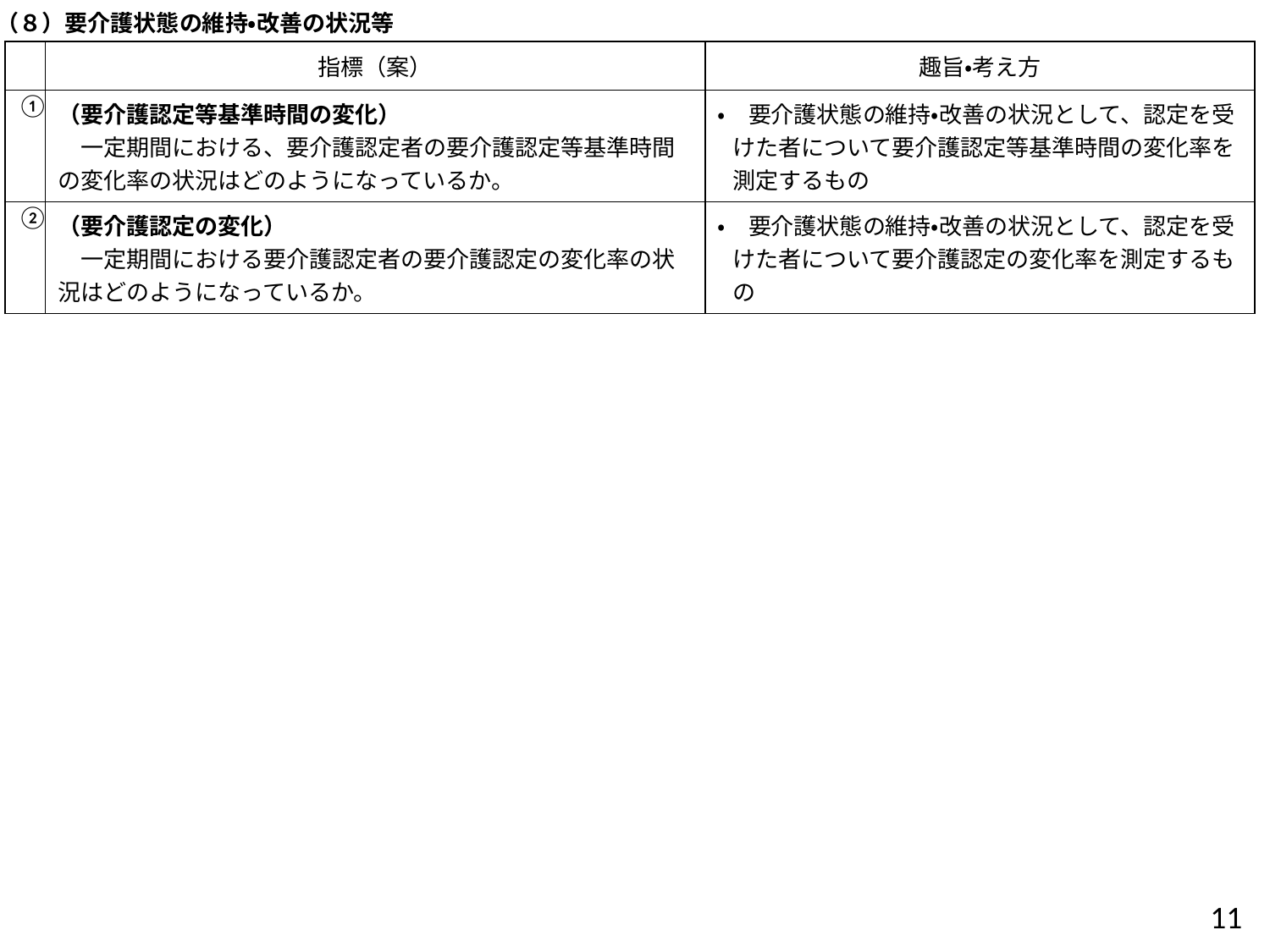

（８）要介護状態の維持・改善の状況等
|  | 指標（案） | 趣旨・考え方 |
| --- | --- | --- |
| ① | （要介護認定等基準時間の変化） 　一定期間における、要介護認定者の要介護認定等基準時間の変化率の状況はどのようになっているか。 | ・　要介護状態の維持・改善の状況として、認定を受けた者について要介護認定等基準時間の変化率を測定するもの |
| ② | （要介護認定の変化） 　一定期間における要介護認定者の要介護認定の変化率の状況はどのようになっているか。 | ・　要介護状態の維持・改善の状況として、認定を受けた者について要介護認定の変化率を測定するもの |
11